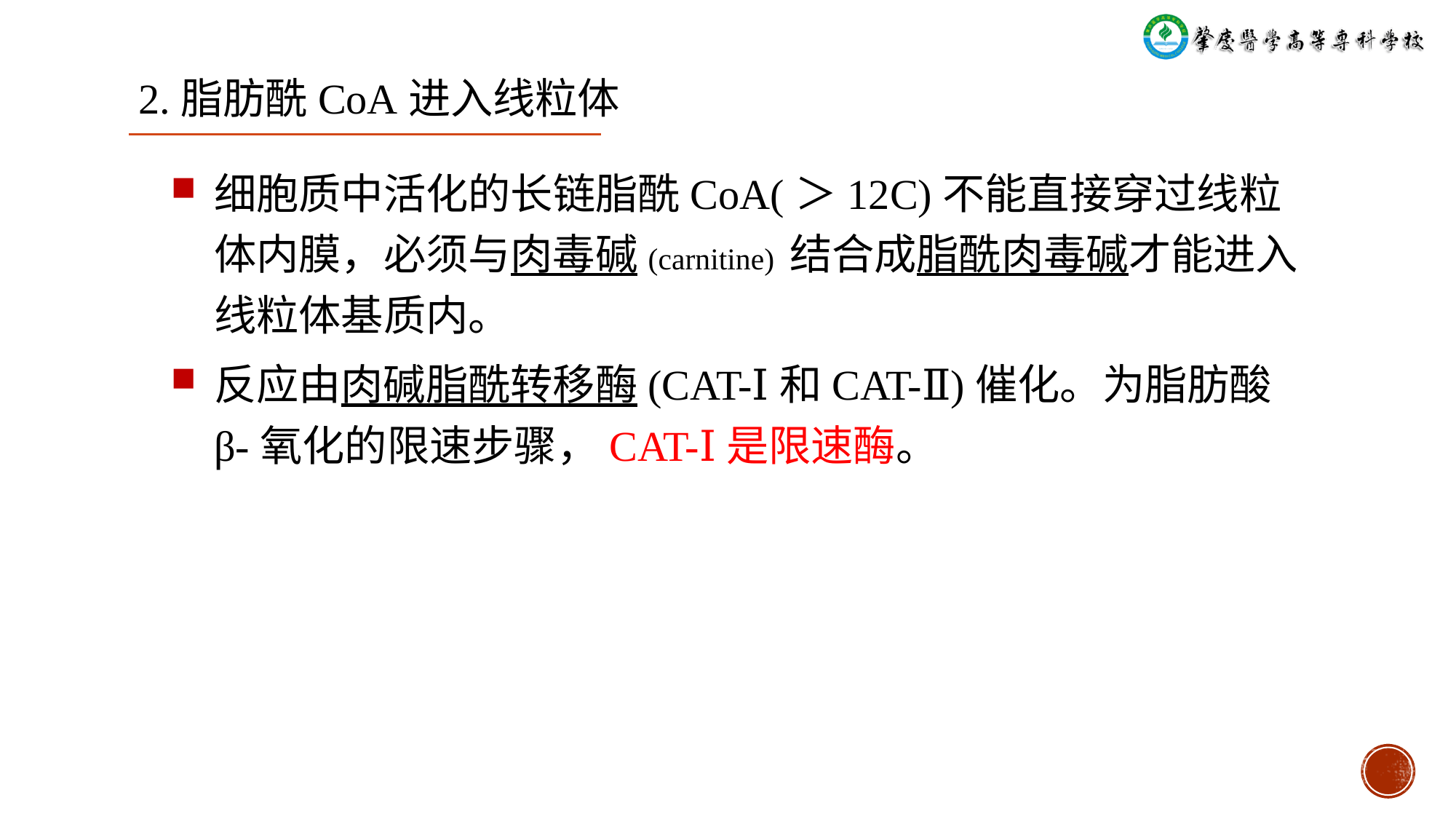

# 2.脂肪酰CoA进入线粒体
细胞质中活化的长链脂酰CoA(＞12C)不能直接穿过线粒体内膜，必须与肉毒碱(carnitine) 结合成脂酰肉毒碱才能进入线粒体基质内。
反应由肉碱脂酰转移酶(CAT-Ⅰ和CAT-Ⅱ)催化。为脂肪酸β-氧化的限速步骤，CAT-Ⅰ是限速酶。